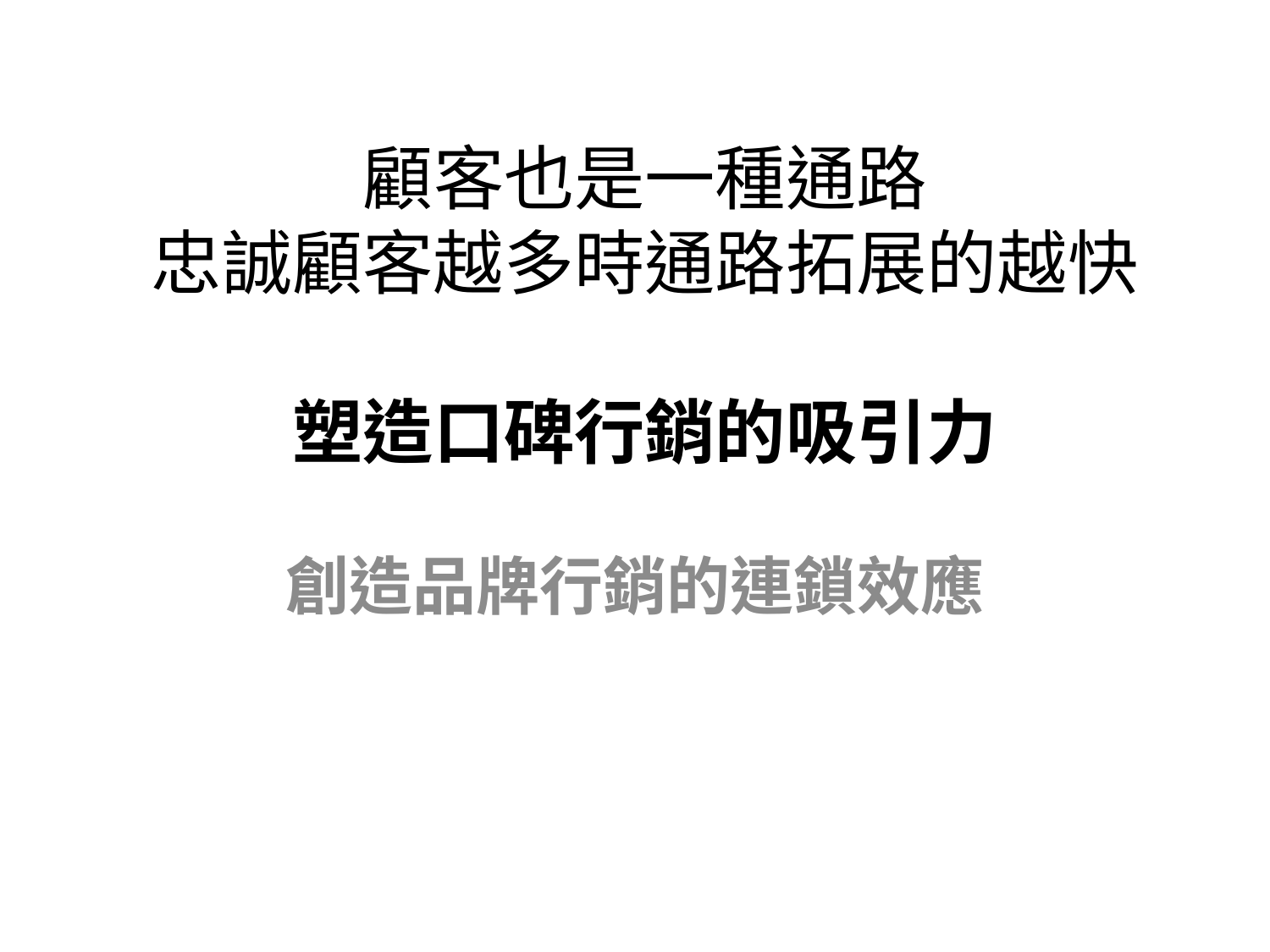

# 顧客也是一種通路 忠誠顧客越多時通路拓展的越快 塑造口碑行銷的吸引力
創造品牌行銷的連鎖效應